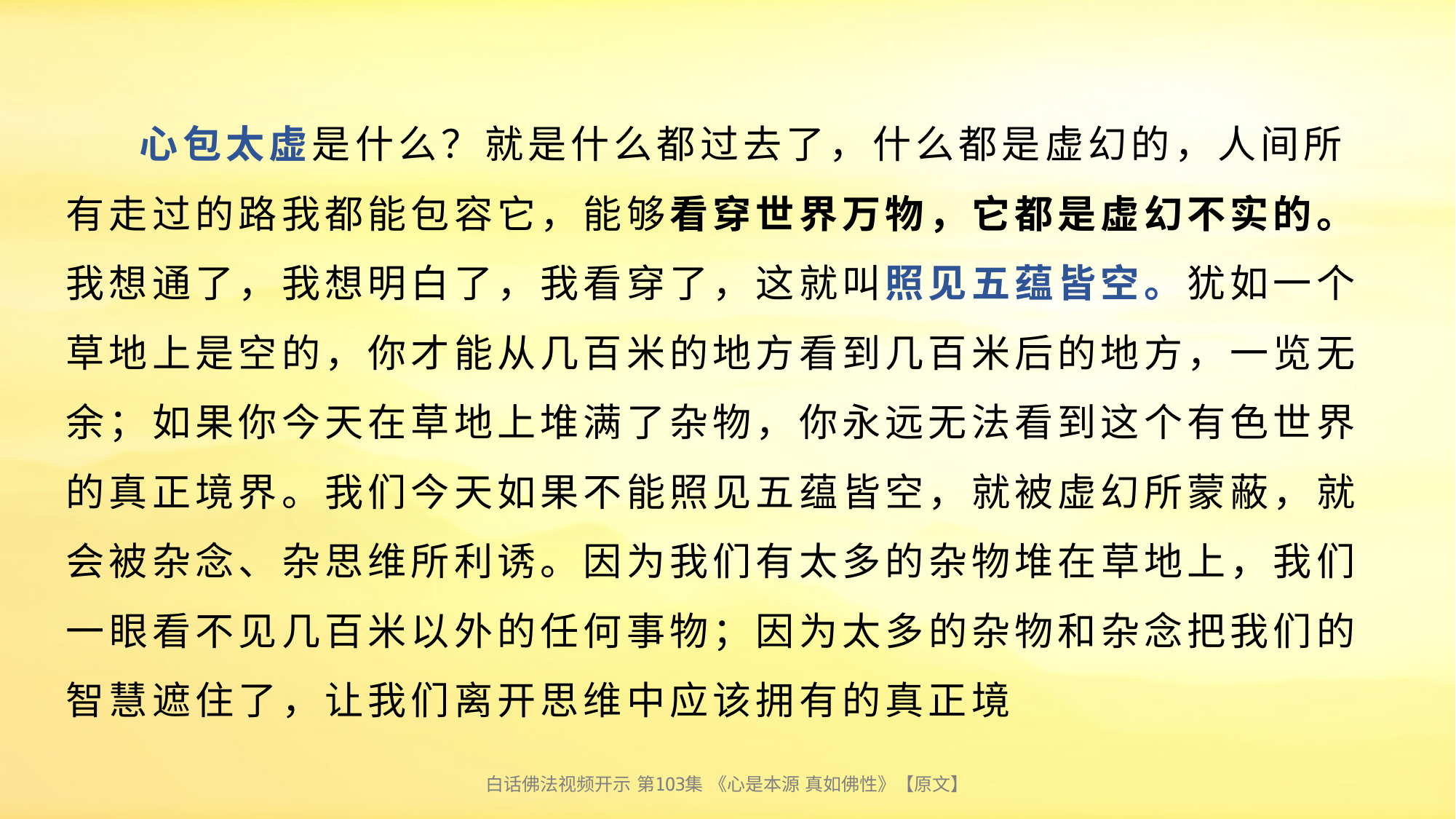

# 心包太虚是什么？就是什么都过去了，什么都是虚幻的，人间所有走过的路我都能包容它，能够看穿世界万物，它都是虚幻不实的。我想通了，我想明白了，我看穿了，这就叫照见五蕴皆空。犹如一个草地上是空的，你才能从几百米的地方看到几百米后的地方，一览无余；如果你今天在草地上堆满了杂物，你永远无法看到这个有色世界的真正境界。我们今天如果不能照见五蕴皆空，就被虚幻所蒙蔽，就会被杂念、杂思维所利诱。因为我们有太多的杂物堆在草地上，我们一眼看不见几百米以外的任何事物；因为太多的杂物和杂念把我们的智慧遮住了，让我们离开思维中应该拥有的真正境
白话佛法视频开示 第103集 《心是本源 真如佛性》【原文】